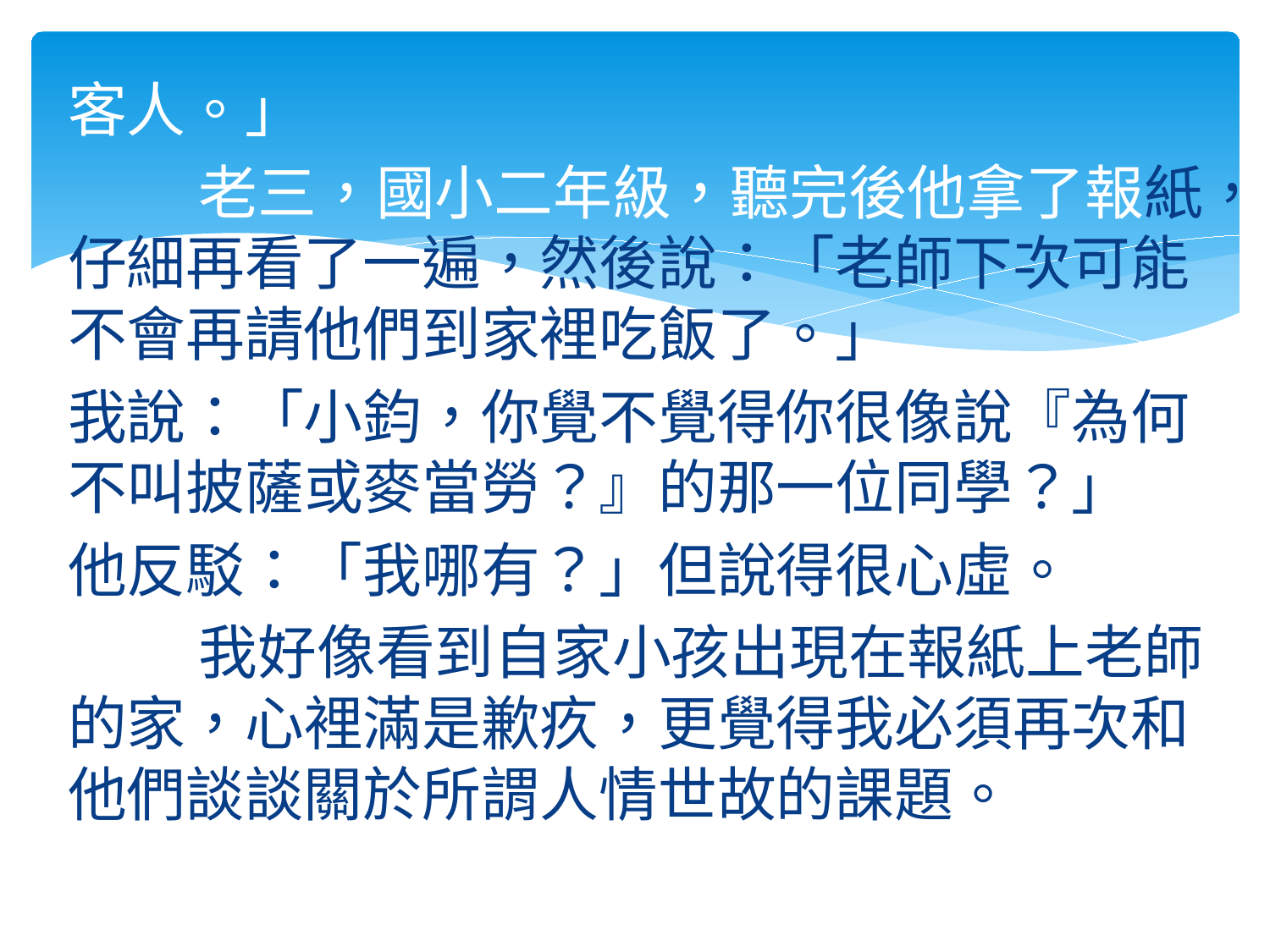

客人。」
         老三，國小二年級，聽完後他拿了報紙，仔細再看了一遍，然後說：「老師下次可能不會再請他們到家裡吃飯了。」
我說：「小鈞，你覺不覺得你很像說『為何不叫披薩或麥當勞？』的那一位同學？」
他反駁：「我哪有？」但說得很心虛。
         我好像看到自家小孩出現在報紙上老師的家，心裡滿是歉疚，更覺得我必須再次和他們談談關於所謂人情世故的課題。